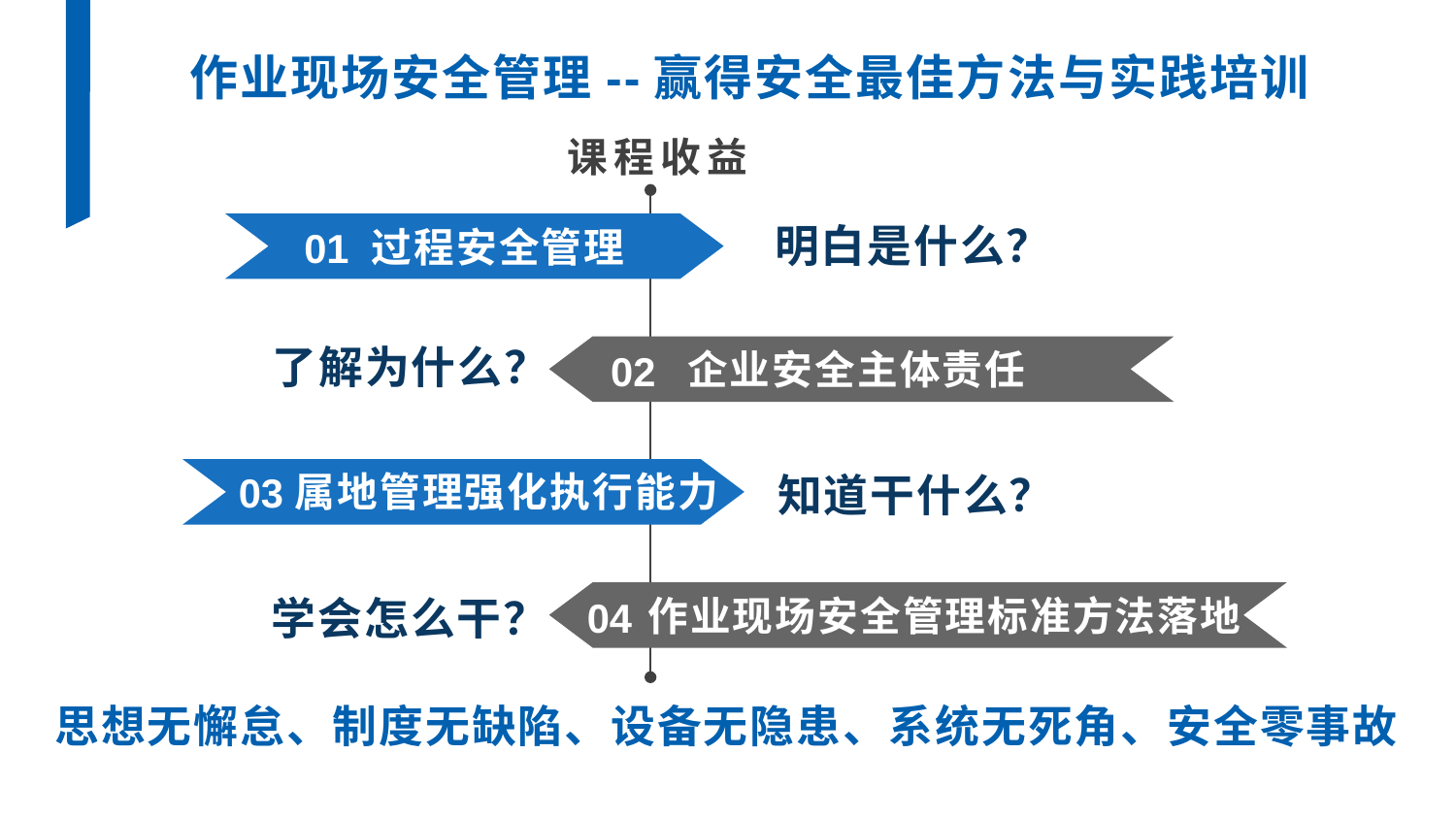

作业现场安全管理--赢得安全最佳方法与实践培训
课程收益

明白是什么？
过程安全管理
01

了解为什么？
企业安全主体责任
02

属地管理强化执行能力
03
知道干什么？

学会怎么干？
作业现场安全管理标准方法落地
04
思想无懈怠、制度无缺陷、设备无隐患、系统无死角、安全零事故